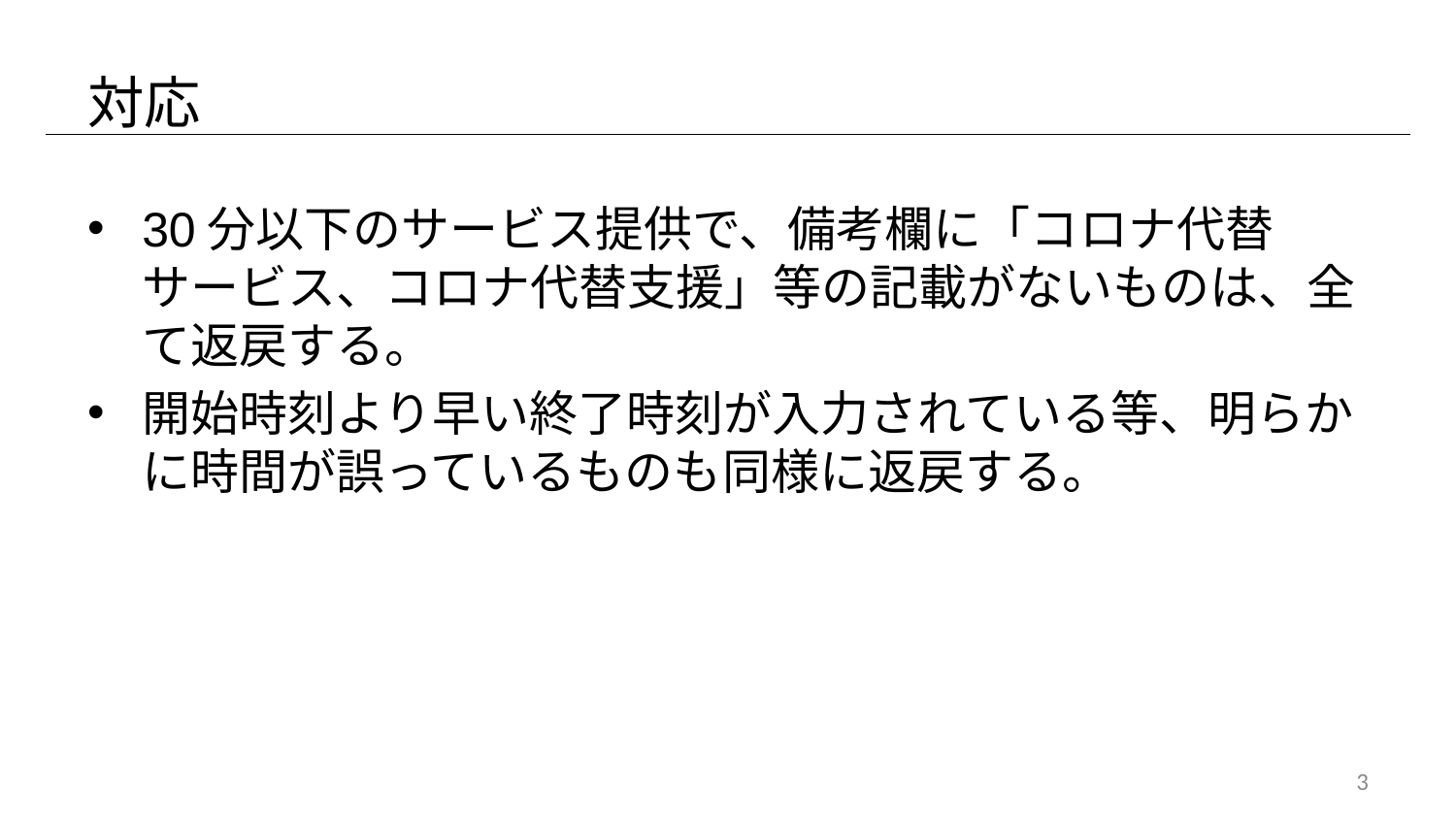

# 対応
30分以下のサービス提供で、備考欄に「コロナ代替サービス、コロナ代替支援」等の記載がないものは、全て返戻する。
開始時刻より早い終了時刻が入力されている等、明らかに時間が誤っているものも同様に返戻する。
3